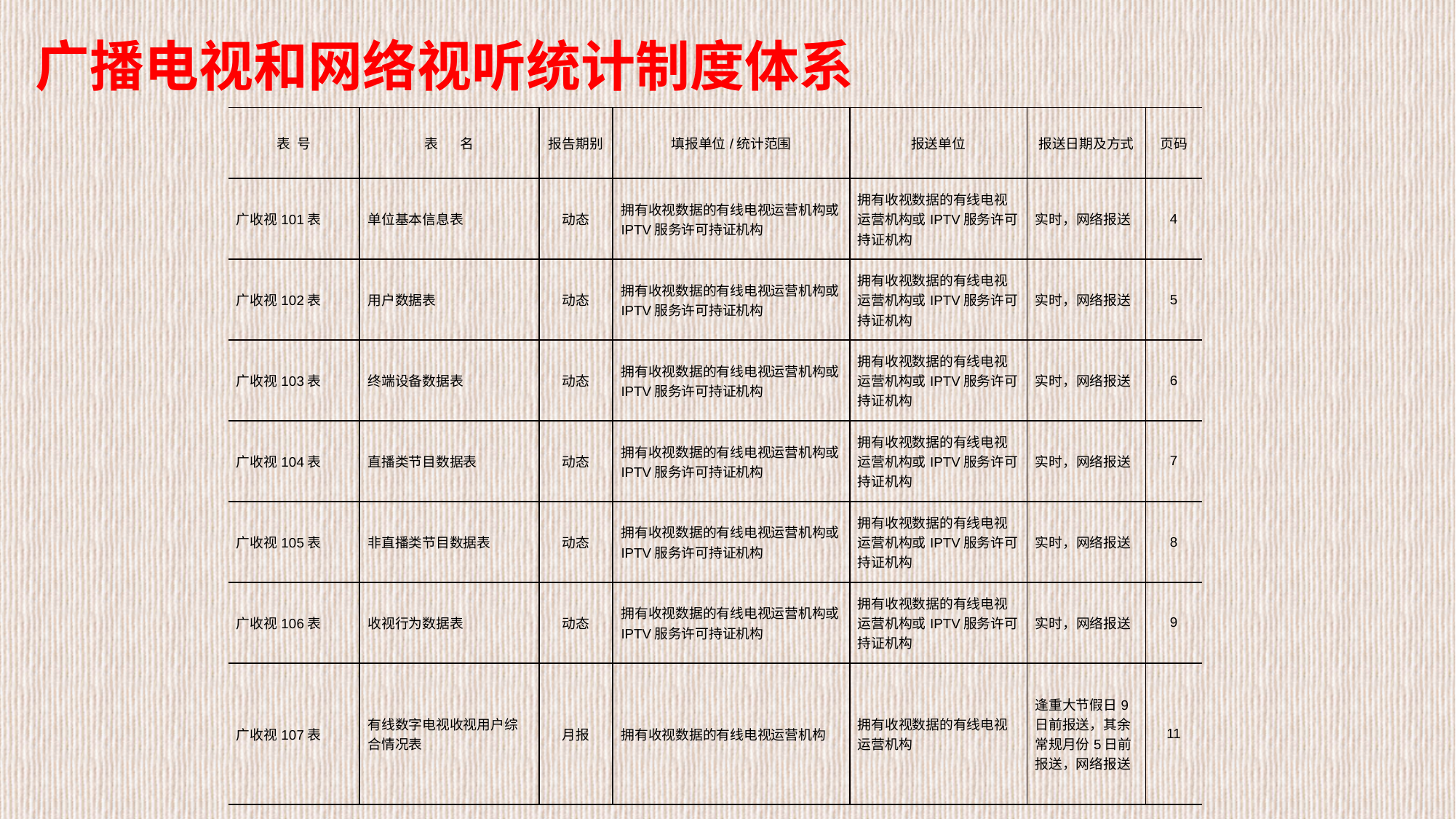

# 广播电视和网络视听统计制度体系
| 表 号 | 表 名 | 报告期别 | 填报单位/统计范围 | 报送单位 | 报送日期及方式 | 页码 |
| --- | --- | --- | --- | --- | --- | --- |
| 广收视101表 | 单位基本信息表 | 动态 | 拥有收视数据的有线电视运营机构或IPTV服务许可持证机构 | 拥有收视数据的有线电视运营机构或IPTV服务许可持证机构 | 实时，网络报送 | 4 |
| 广收视102表 | 用户数据表 | 动态 | 拥有收视数据的有线电视运营机构或IPTV服务许可持证机构 | 拥有收视数据的有线电视运营机构或IPTV服务许可持证机构 | 实时，网络报送 | 5 |
| 广收视103表 | 终端设备数据表 | 动态 | 拥有收视数据的有线电视运营机构或IPTV服务许可持证机构 | 拥有收视数据的有线电视运营机构或IPTV服务许可持证机构 | 实时，网络报送 | 6 |
| 广收视104表 | 直播类节目数据表 | 动态 | 拥有收视数据的有线电视运营机构或IPTV服务许可持证机构 | 拥有收视数据的有线电视运营机构或IPTV服务许可持证机构 | 实时，网络报送 | 7 |
| 广收视105表 | 非直播类节目数据表 | 动态 | 拥有收视数据的有线电视运营机构或IPTV服务许可持证机构 | 拥有收视数据的有线电视运营机构或IPTV服务许可持证机构 | 实时，网络报送 | 8 |
| 广收视106表 | 收视行为数据表 | 动态 | 拥有收视数据的有线电视运营机构或IPTV服务许可持证机构 | 拥有收视数据的有线电视运营机构或IPTV服务许可持证机构 | 实时，网络报送 | 9 |
| 广收视107表 | 有线数字电视收视用户综合情况表 | 月报 | 拥有收视数据的有线电视运营机构 | 拥有收视数据的有线电视运营机构 | 逢重大节假日9日前报送，其余常规月份5日前报送，网络报送 | 11 |